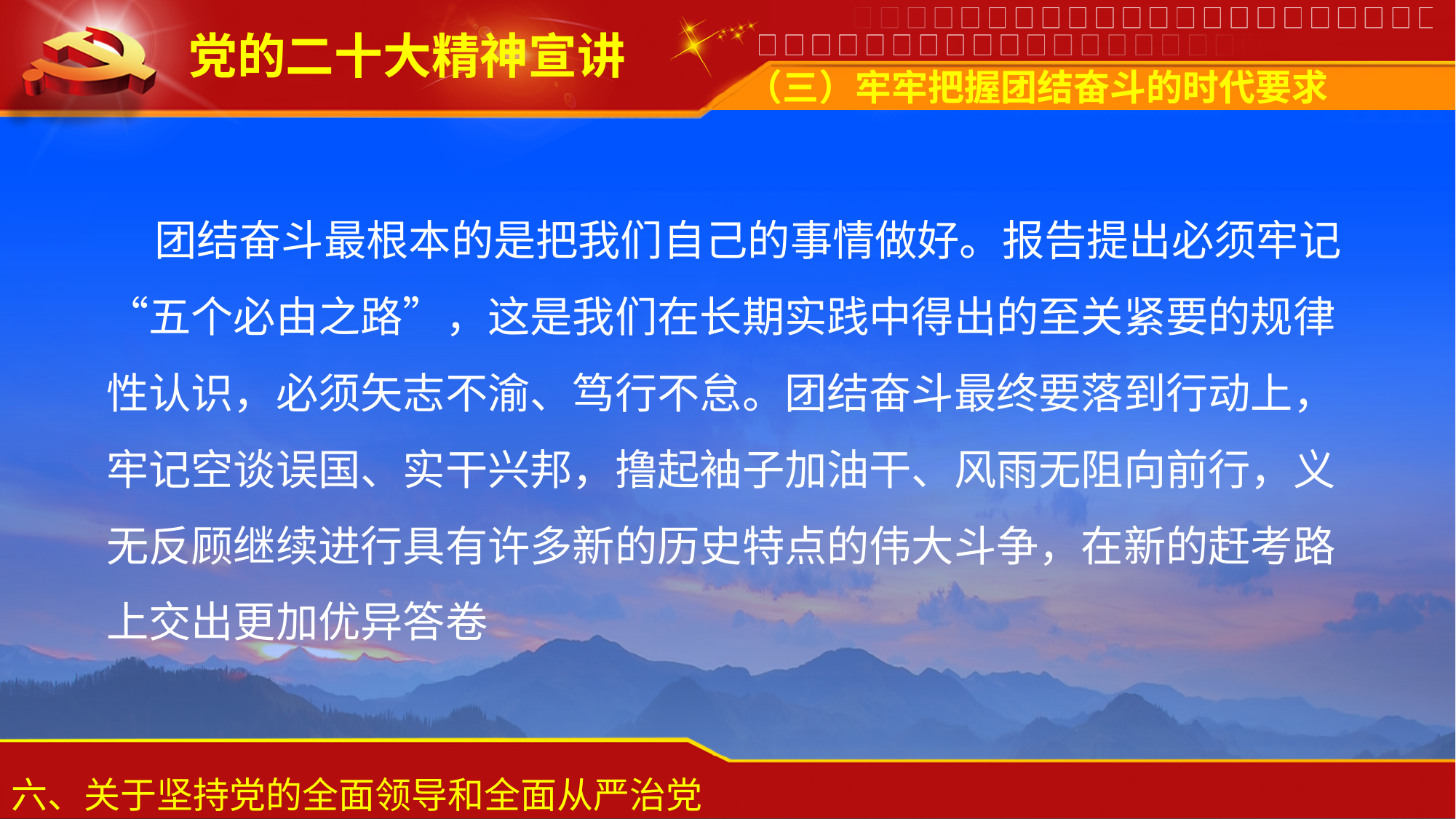

党的二十大精神宣讲
（三）牢牢把握团结奋斗的时代要求
    团结奋斗最根本的是把我们自己的事情做好。报告提出必须牢记“五个必由之路”，这是我们在长期实践中得出的至关紧要的规律性认识，必须矢志不渝、笃行不怠。团结奋斗最终要落到行动上，牢记空谈误国、实干兴邦，撸起袖子加油干、风雨无阻向前行，义无反顾继续进行具有许多新的历史特点的伟大斗争，在新的赶考路上交出更加优异答卷
六、关于坚持党的全面领导和全面从严治党